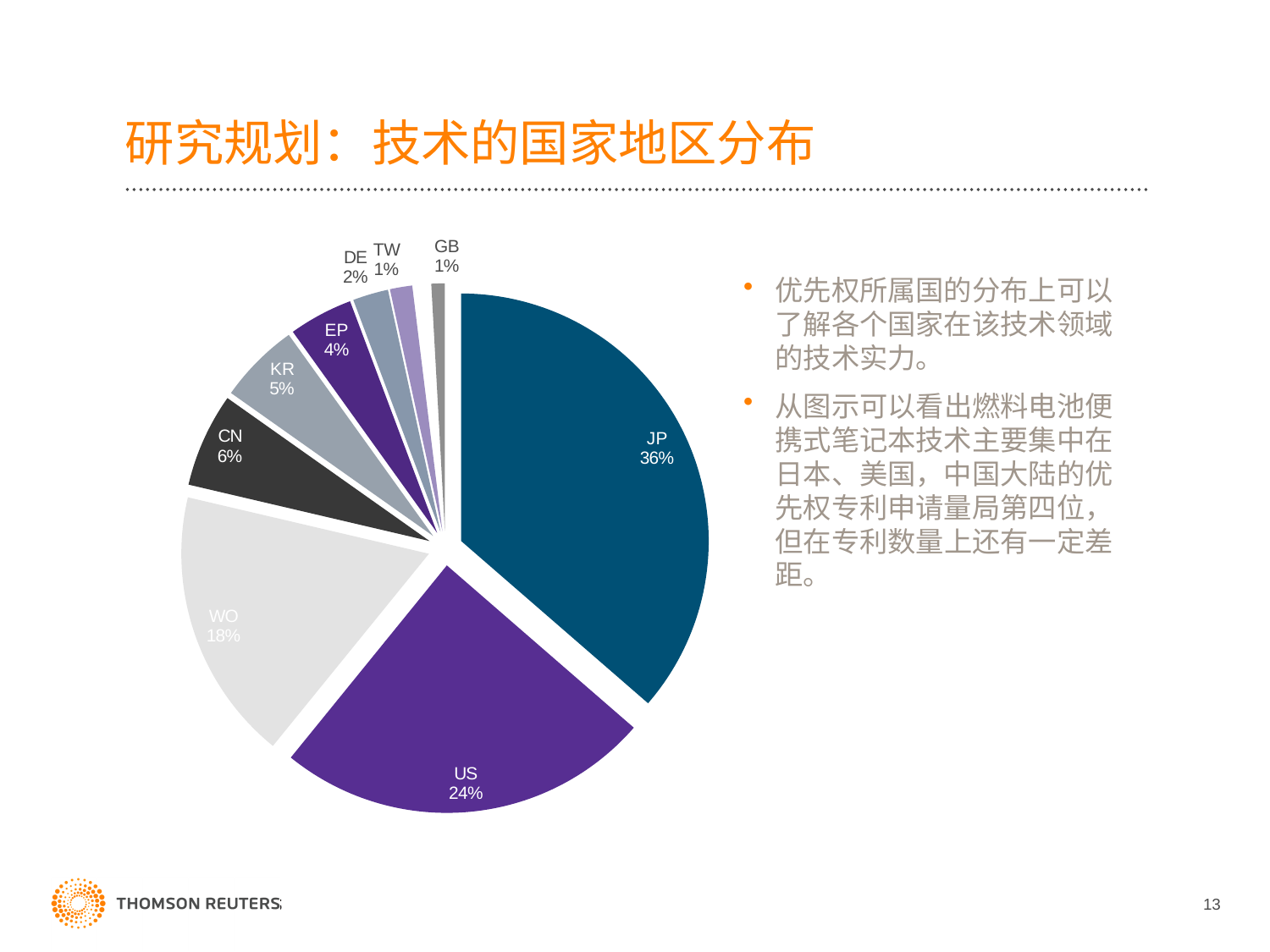

# 研究规划：技术的国家地区分布

### Chart

| Category | 6718 4519 3289 1134 977 772 428 269 198 162 |
|---|---|
| JP | 6718.0 |
| US | 4519.0 |
| WO | 3289.0 |
| CN | 1134.0 |
| KR | 977.0 |
| EP | 772.0 |
| DE | 428.0 |
| TW | 269.0 |
| CA | 198.0 |
| GB | 162.0 |
优先权所属国的分布上可以了解各个国家在该技术领域的技术实力。
从图示可以看出燃料电池便携式笔记本技术主要集中在日本、美国，中国大陆的优先权专利申请量局第四位，但在专利数量上还有一定差距。

13